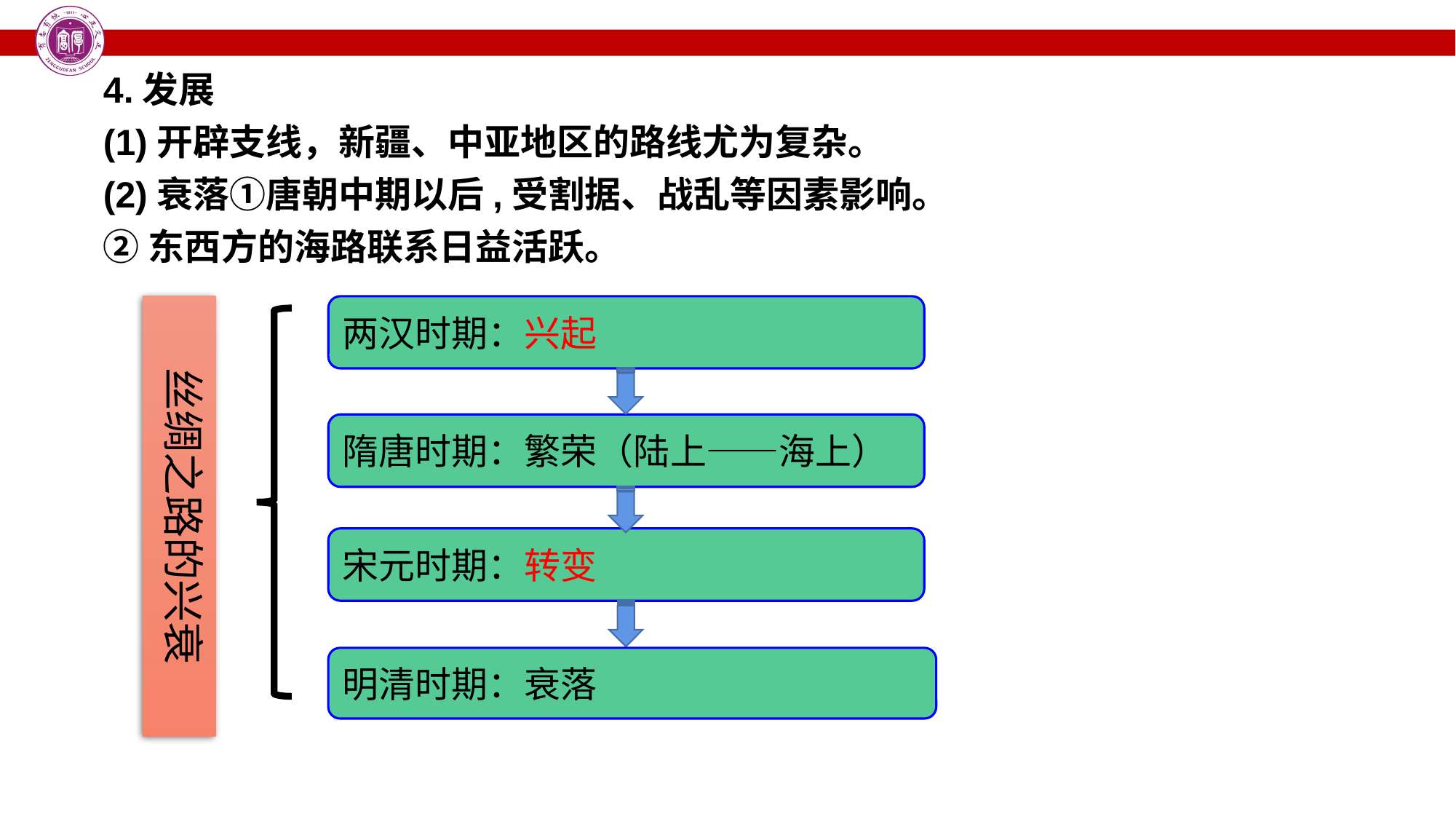

4.发展
(1)开辟支线，新疆、中亚地区的路线尤为复杂。
(2)衰落①唐朝中期以后,受割据、战乱等因素影响。
②东西方的海路联系日益活跃。
丝绸之路的兴衰
两汉时期：兴起

隋唐时期：繁荣（陆上——海上）

宋元时期：转变

明清时期：衰落